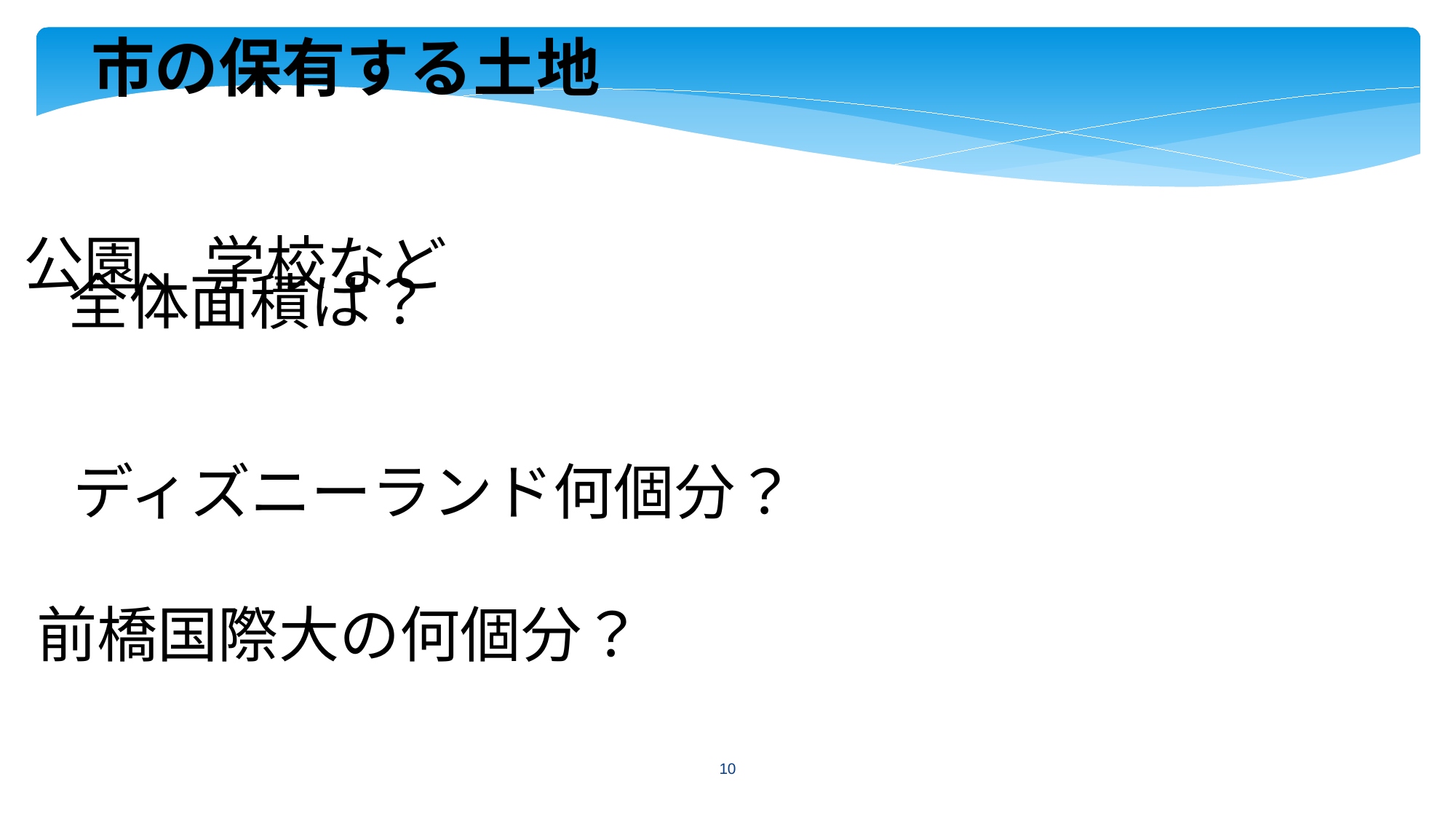

市の保有する土地
公園、学校など
全体面積は？
ディズニーランド何個分？
前橋国際大の何個分？
10